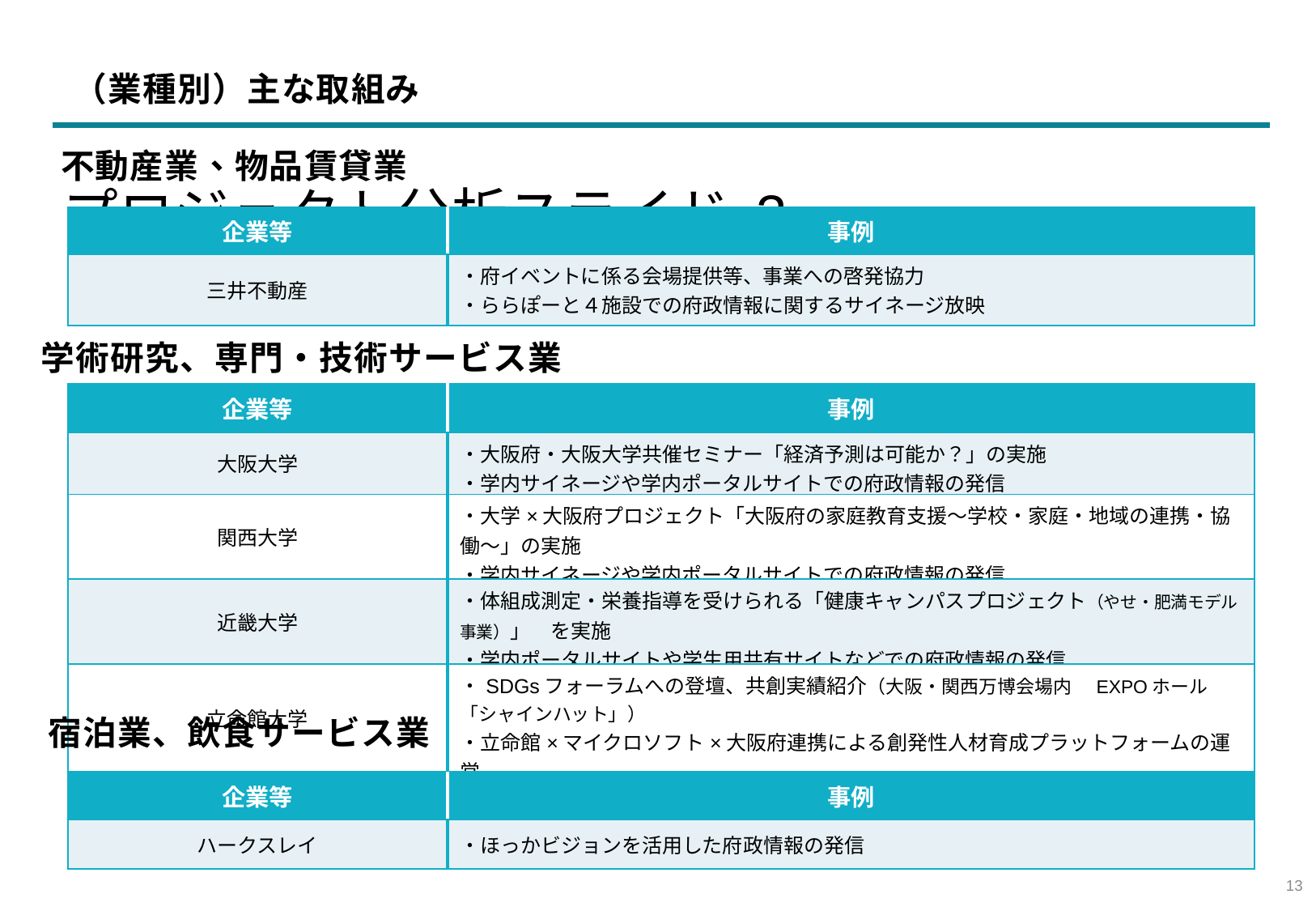

（業種別）主な取組み
不動産業、物品賃貸業
プロジェクト分析スライド 3
| 企業等 | 事例 |
| --- | --- |
| 三井不動産 | ・府イベントに係る会場提供等、事業への啓発協力 ・ららぽーと４施設での府政情報に関するサイネージ放映 |
学術研究、専門・技術サービス業
| 企業等 | 事例 |
| --- | --- |
| 大阪大学 | ・大阪府・大阪大学共催セミナー「経済予測は可能か？」の実施 ・学内サイネージや学内ポータルサイトでの府政情報の発信 |
| 関西大学 | ・大学×大阪府プロジェクト「大阪府の家庭教育支援～学校・家庭・地域の連携・協働～」の実施 ・学内サイネージや学内ポータルサイトでの府政情報の発信 |
| 近畿大学 | ・体組成測定・栄養指導を受けられる「健康キャンパスプロジェクト（やせ・肥満モデル事業）」　を実施 ・学内ポータルサイトや学生用共有サイトなどでの府政情報の発信 |
| 立命館大学 | ・SDGsフォーラムへの登壇、共創実績紹介（大阪・関西万博会場内　EXPOホール「シャインハット」） ・立命館×マイクロソフト×大阪府連携による創発性人材育成プラットフォームの運営 |
宿泊業、飲食サービス業
| 企業等 | 事例 |
| --- | --- |
| ハークスレイ | ・ほっかビジョンを活用した府政情報の発信 |
13